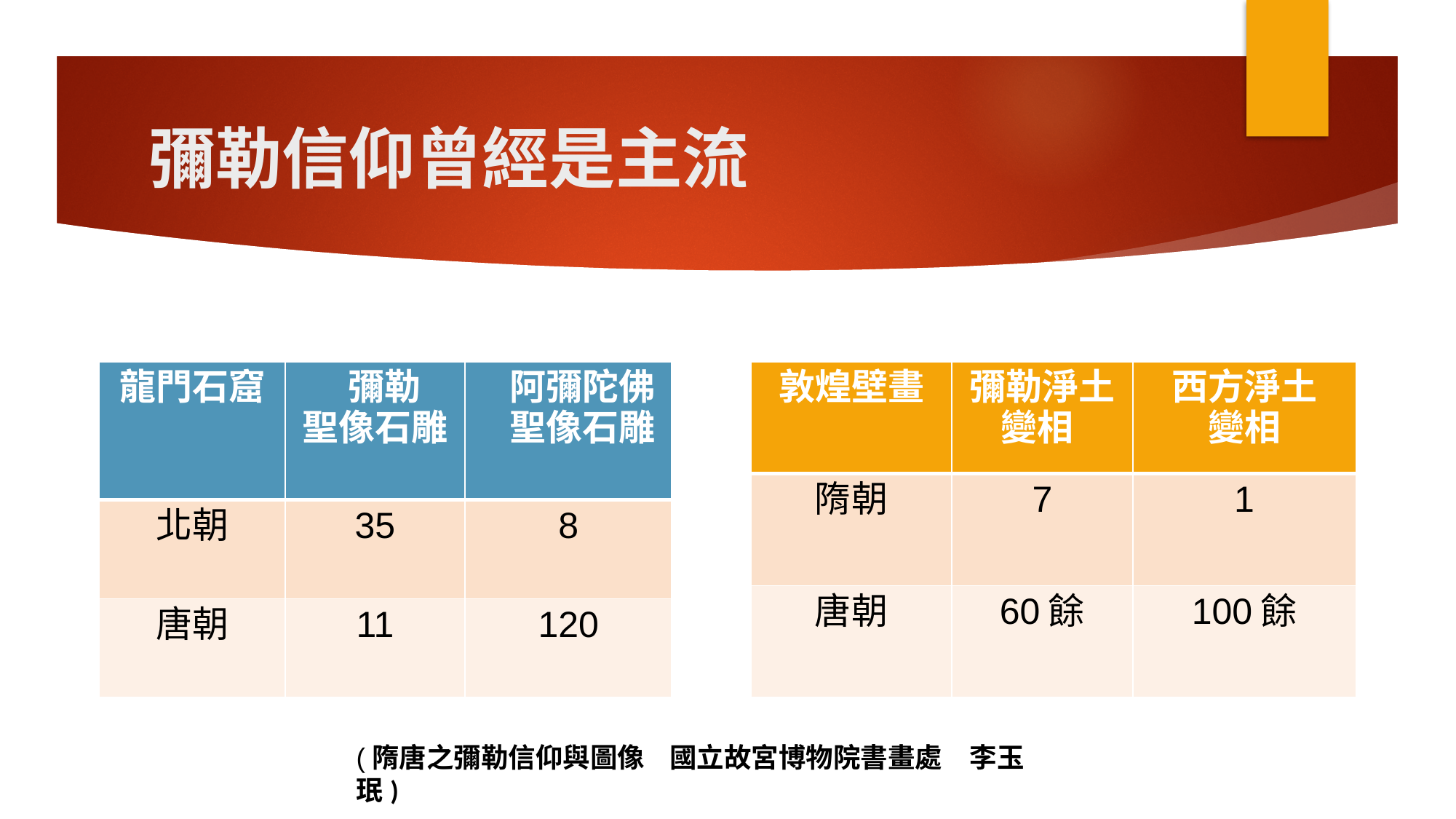

# 彌勒信仰曾經是主流

| 龍門石窟 | 彌勒 聖像石雕 | 阿彌陀佛 聖像石雕 |
| --- | --- | --- |
| 北朝 | 35 | 8 |
| 唐朝 | 11 | 120 |
| 敦煌壁畫 | 彌勒淨土變相 | 西方淨土 變相 |
| --- | --- | --- |
| 隋朝 | 7 | 1 |
| 唐朝 | 60餘 | 100餘 |
(隋唐之彌勒信仰與圖像    國立故宮博物院書畫處　李玉珉)